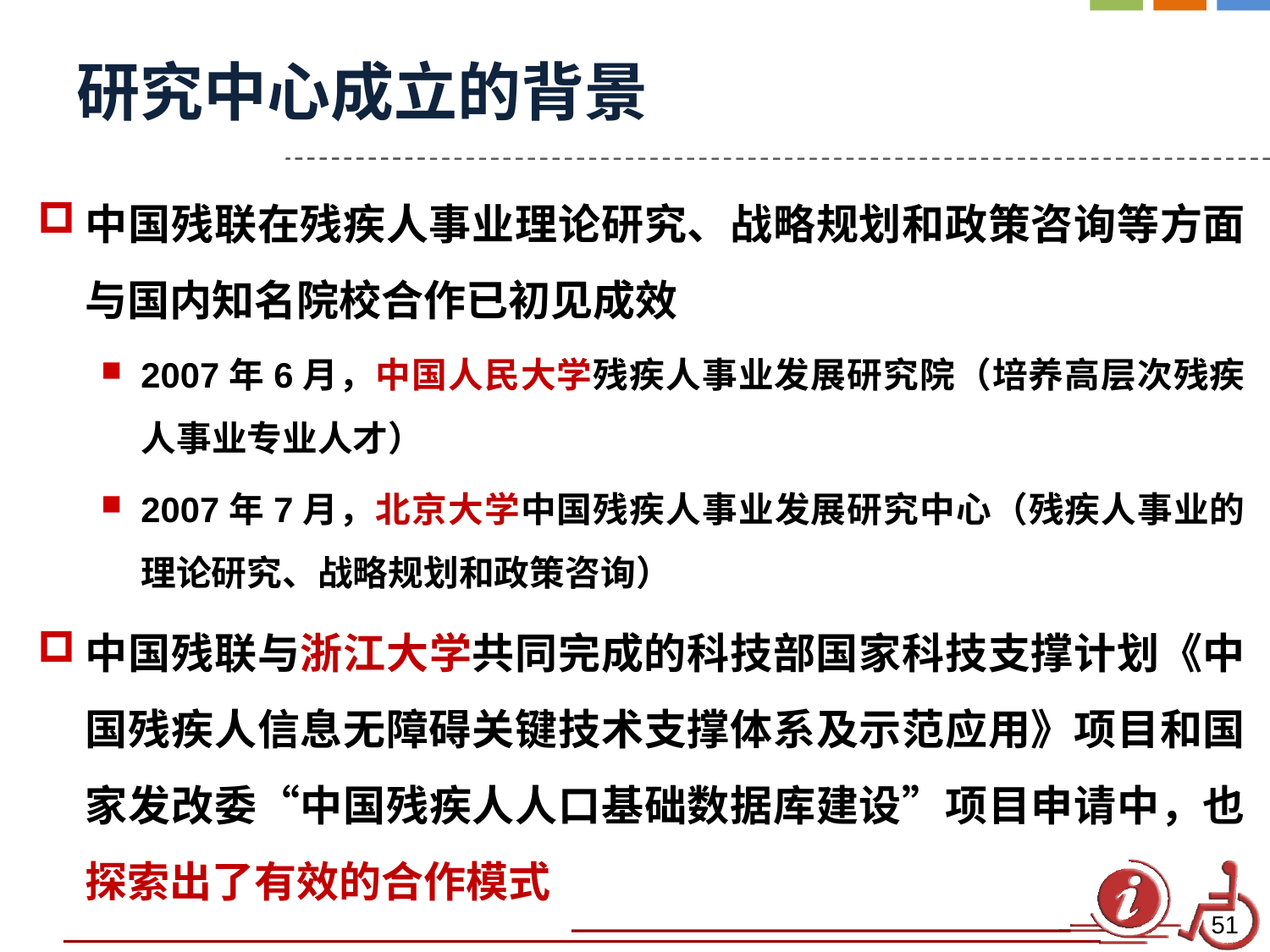

# 研究中心成立的背景
中国残联在残疾人事业理论研究、战略规划和政策咨询等方面与国内知名院校合作已初见成效
2007年6月，中国人民大学残疾人事业发展研究院（培养高层次残疾人事业专业人才）
2007年7月，北京大学中国残疾人事业发展研究中心（残疾人事业的理论研究、战略规划和政策咨询）
中国残联与浙江大学共同完成的科技部国家科技支撑计划《中国残疾人信息无障碍关键技术支撑体系及示范应用》项目和国家发改委“中国残疾人人口基础数据库建设”项目申请中，也探索出了有效的合作模式
51